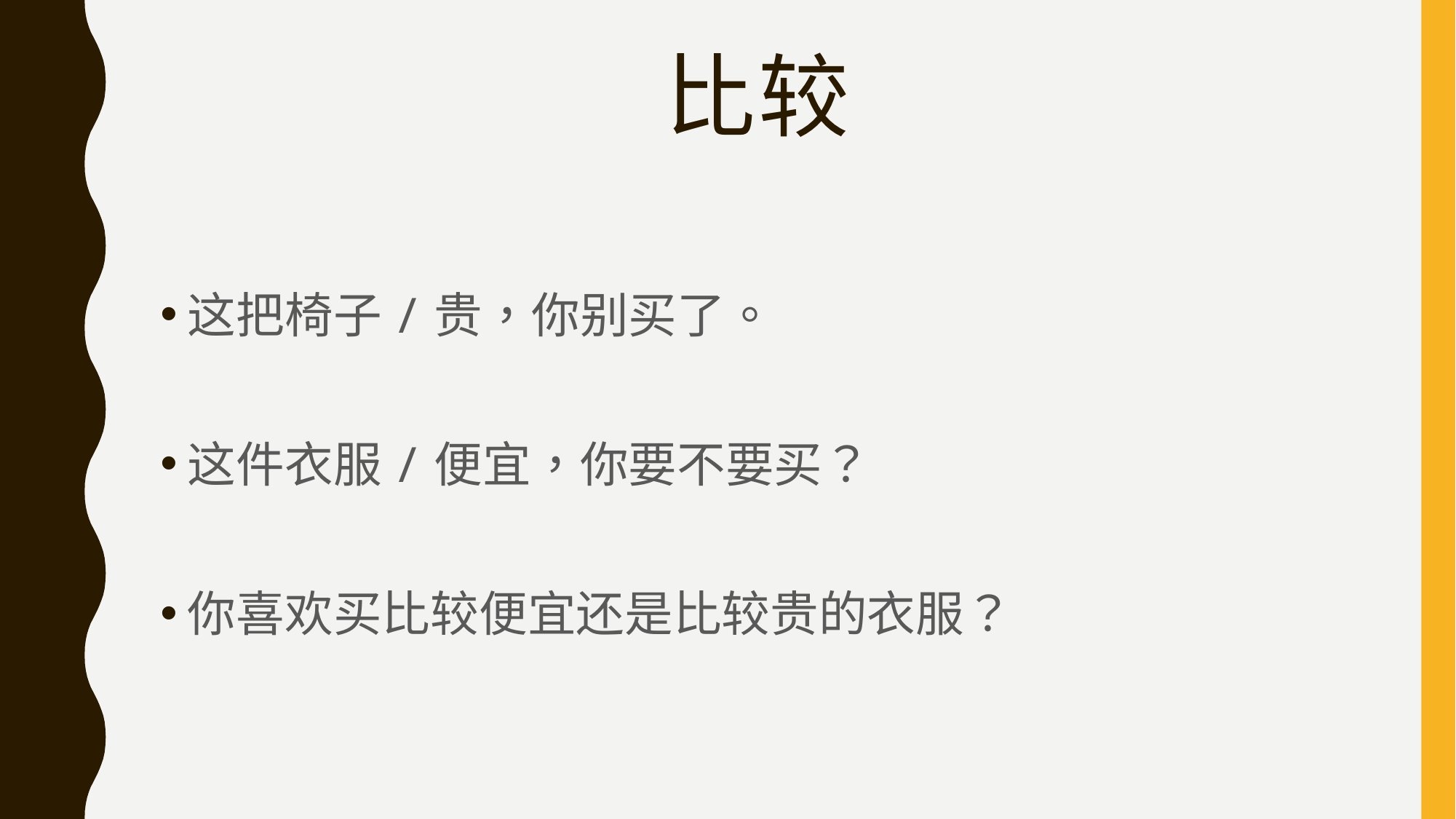

# 比较
这把椅子/贵，你别买了。

这件衣服/便宜，你要不要买？

你喜欢买比较便宜还是比较贵的衣服？